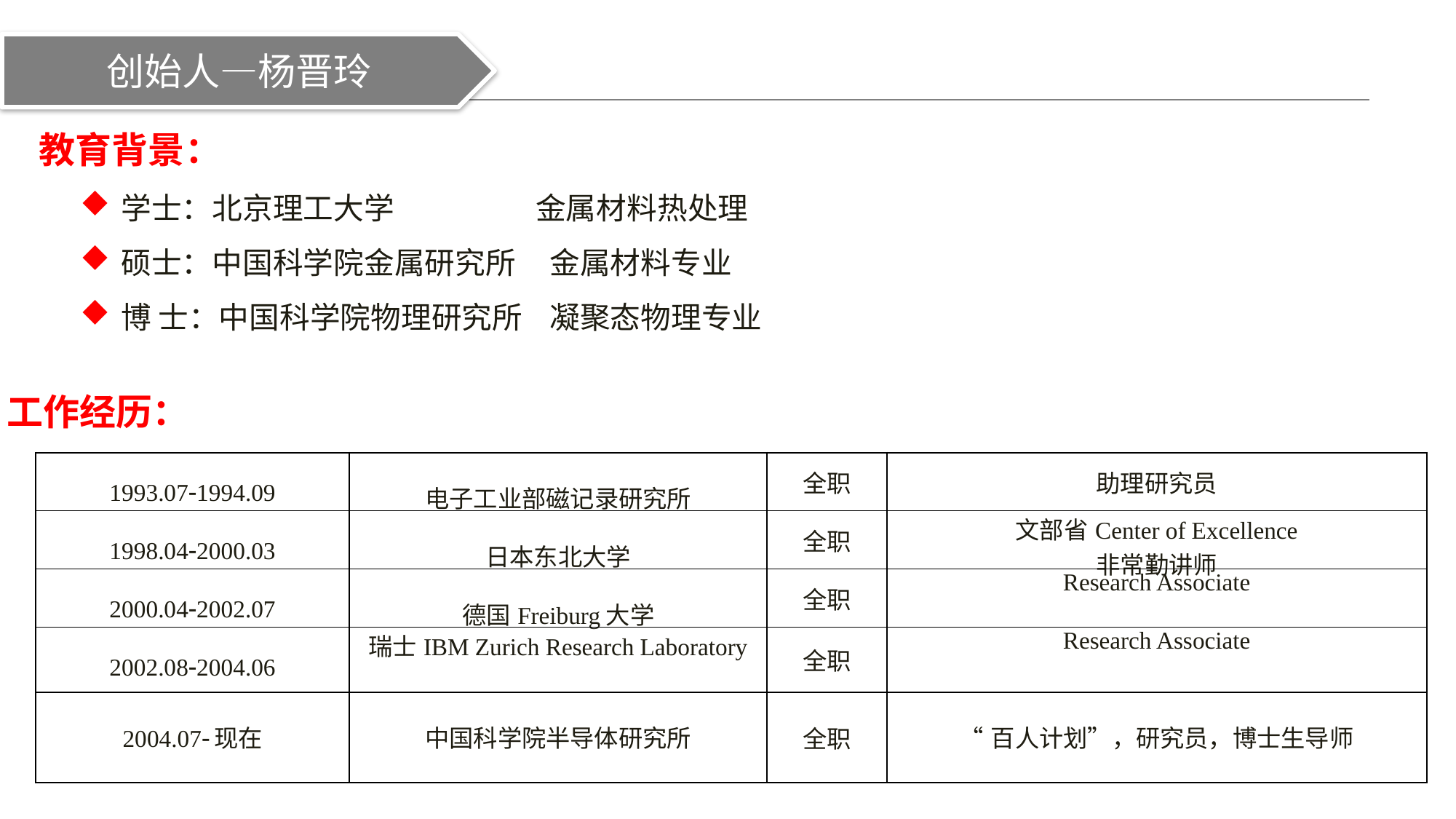

创始人—杨晋玲
教育背景：
学士：北京理工大学                     金属材料热处理
硕士：中国科学院金属研究所     金属材料专业
博 士：中国科学院物理研究所    凝聚态物理专业
工作经历：
| 1993.07−1994.09 | 电子工业部磁记录研究所 | 全职 | 助理研究员 |
| --- | --- | --- | --- |
| 1998.04−2000.03 | 日本东北大学 | 全职 | 文部省Center of Excellence 非常勤讲师 |
| 2000.04−2002.07 | 德国Freiburg大学 | 全职 | Research Associate |
| 2002.08−2004.06 | 瑞士IBM Zurich Research Laboratory | 全职 | Research Associate |
| 2004.07−现在 | 中国科学院半导体研究所 | 全职 | “百人计划”，研究员，博士生导师 |